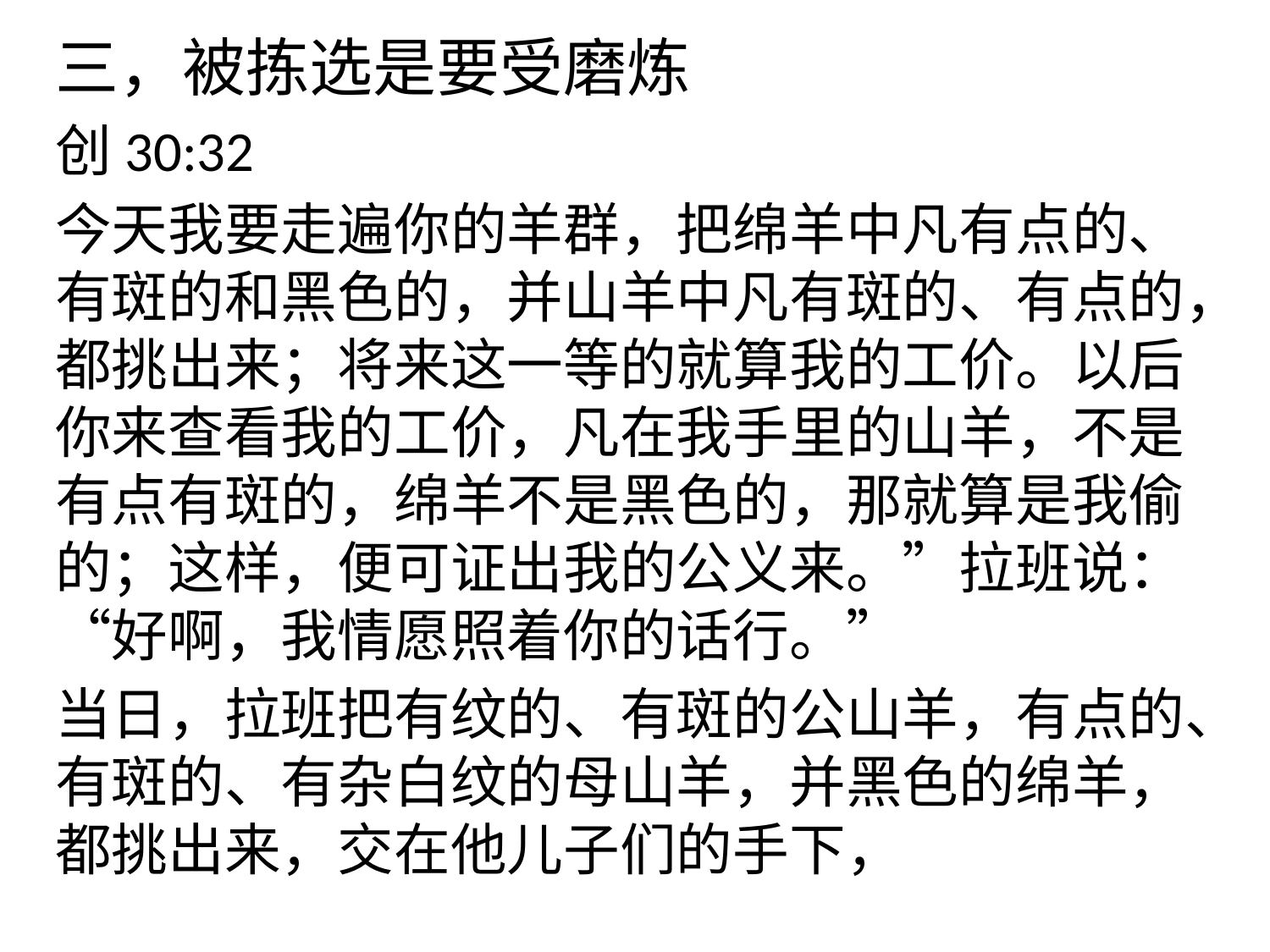

三，被拣选是要受磨炼
创30:32
今天我要走遍你的羊群，把绵羊中凡有点的、有斑的和黑色的，并山羊中凡有斑的、有点的，都挑出来；将来这一等的就算我的工价。以后你来查看我的工价，凡在我手里的山羊，不是有点有斑的，绵羊不是黑色的，那就算是我偷的；这样，便可证出我的公义来。”拉班说：“好啊，我情愿照着你的话行。”
当日，拉班把有纹的、有斑的公山羊，有点的、有斑的、有杂白纹的母山羊，并黑色的绵羊，都挑出来，交在他儿子们的手下，